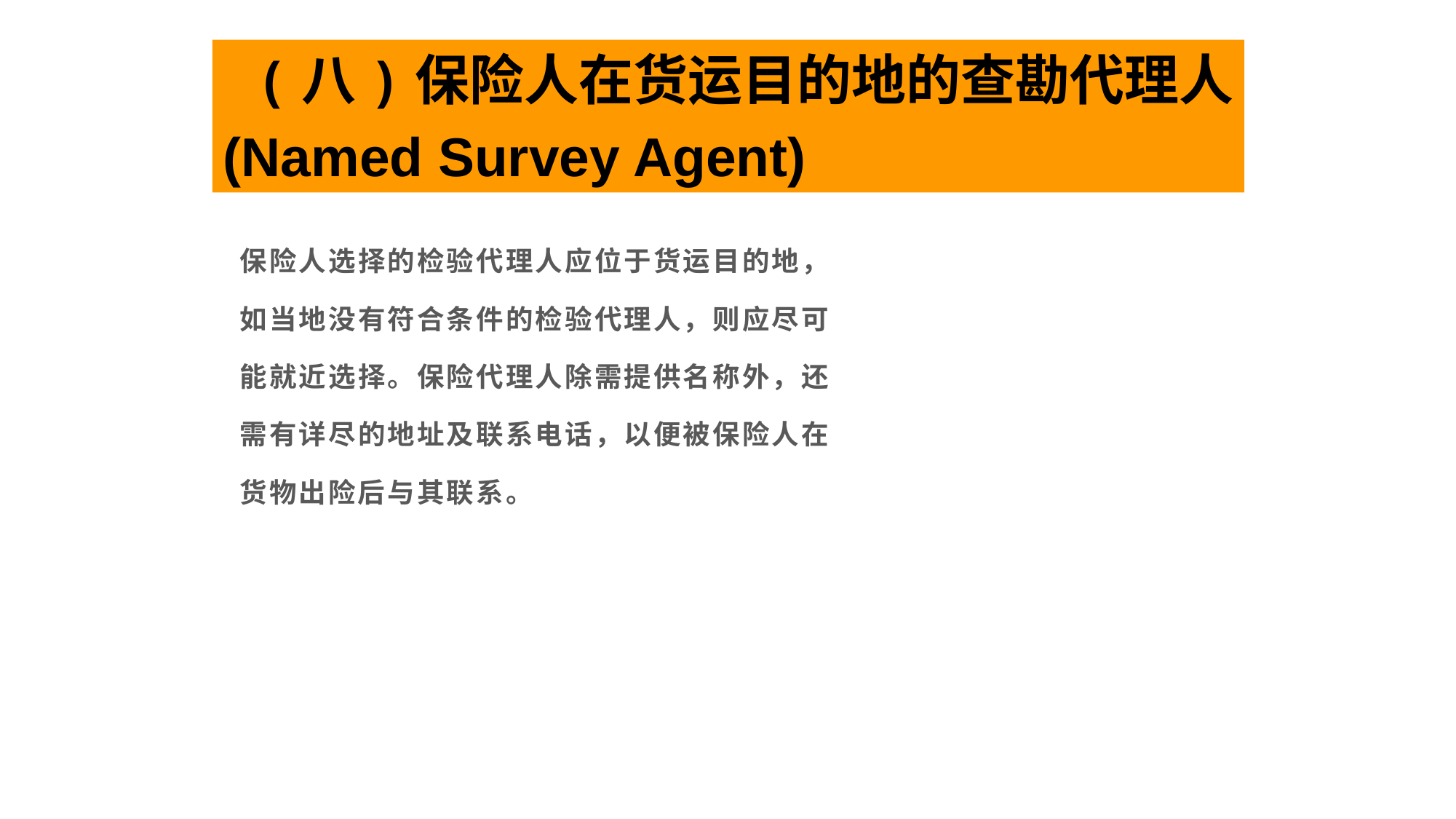

(八)保险人在货运目的地的查勘代理人
(Named Survey Agent)
保险人选择的检验代理人应位于货运目的地，
如当地没有符合条件的检验代理人，则应尽可
能就近选择。保险代理人除需提供名称外，还
需有详尽的地址及联系电话，以便被保险人在
货物出险后与其联系。